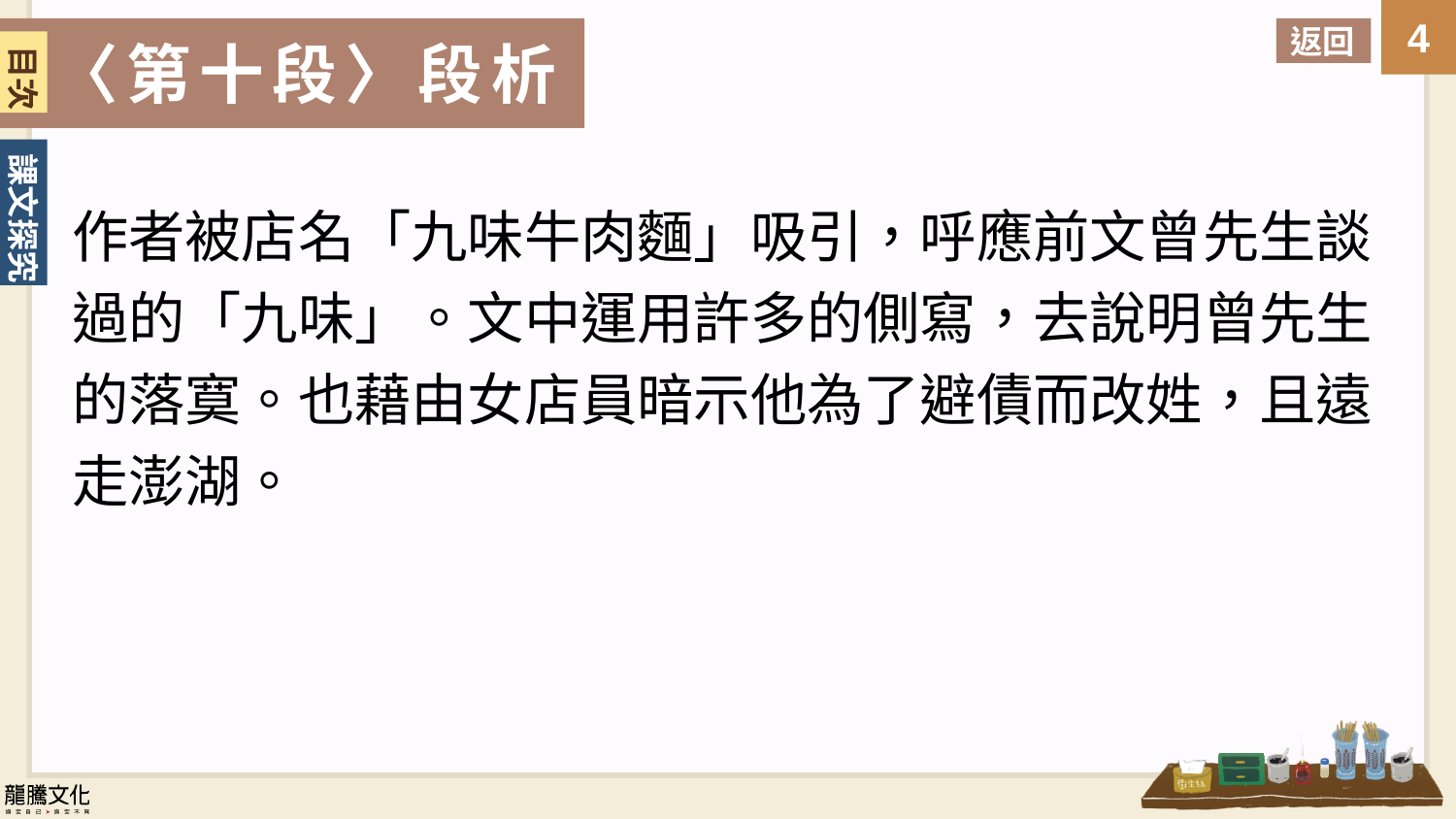

返回
〈第十段〉段析
目次
作者被店名「九味牛肉麵」吸引，呼應前文曾先生談過的「九味」。文中運用許多的側寫，去說明曾先生的落寞。也藉由女店員暗示他為了避債而改姓，且遠走澎湖。